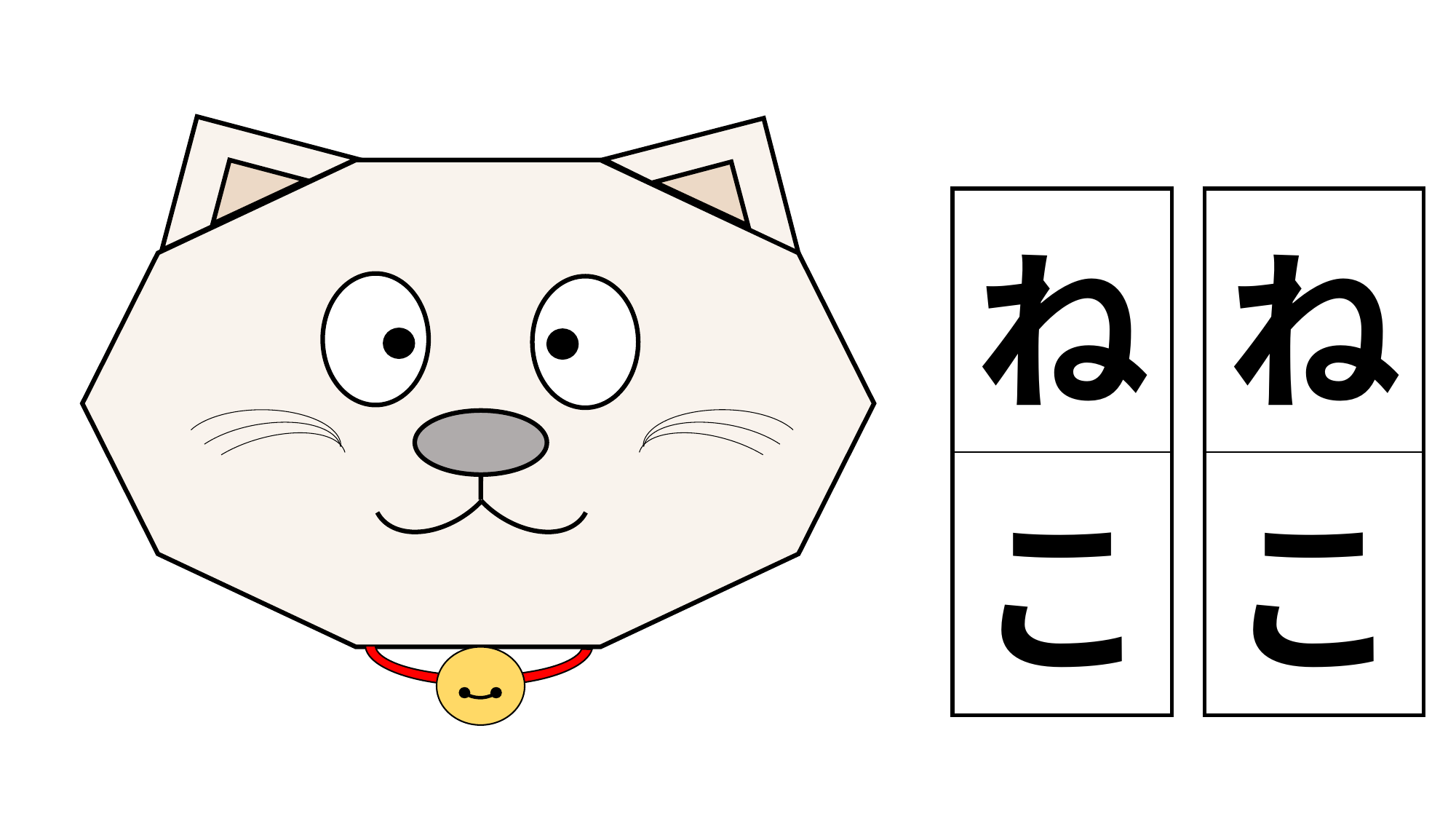

| ね |
| --- |
| こ |
| ね |
| --- |
| こ |